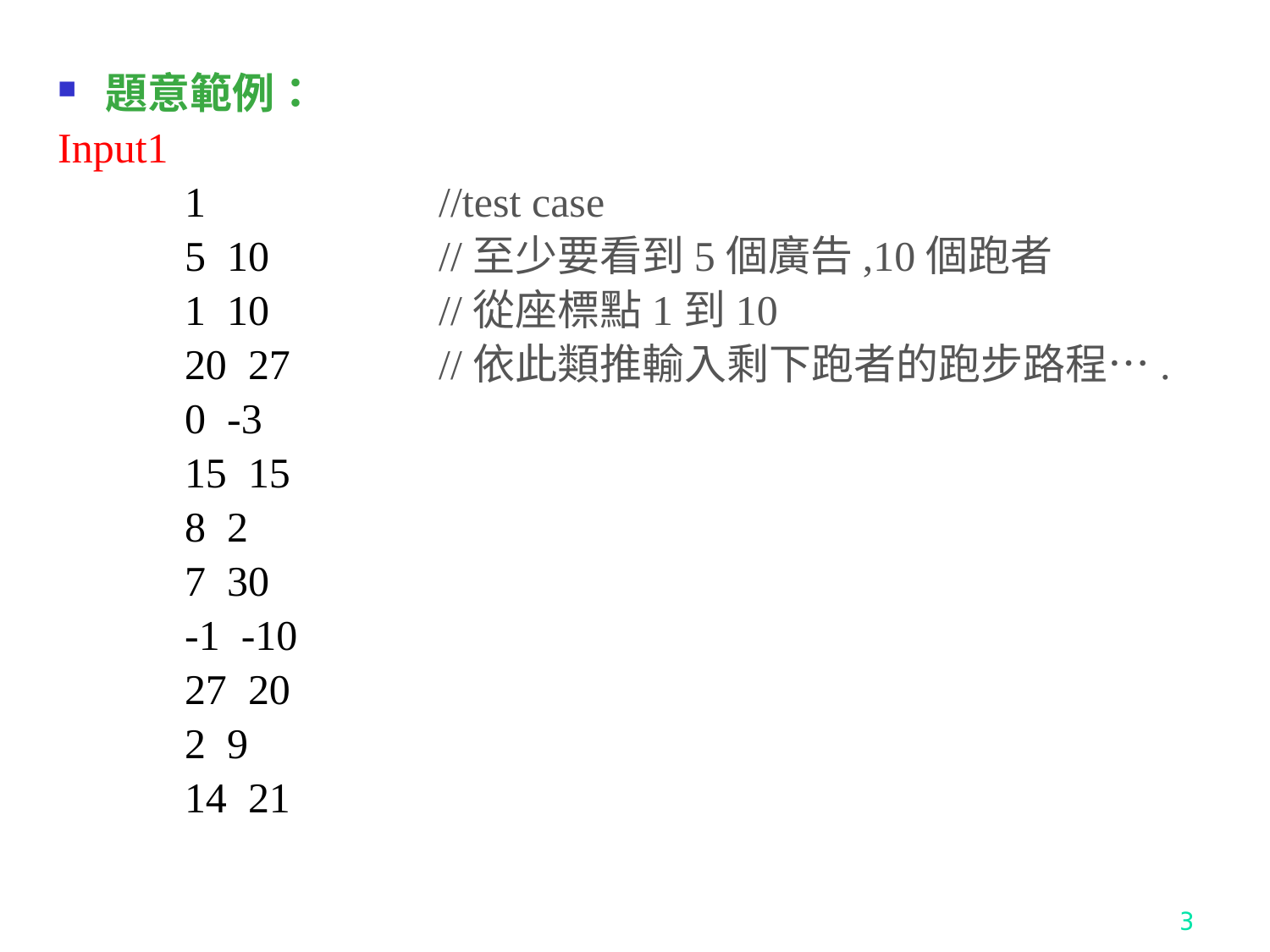

題意範例：
Input1
	1		//test case
	5  10		//至少要看到5個廣告,10個跑者
	1  10		//從座標點1到10
	20  27		//依此類推輸入剩下跑者的跑步路程….
	0  -3
	15  15
	8  2
	7  30
	-1  -10
	27  20
	2  9
	14  21

3